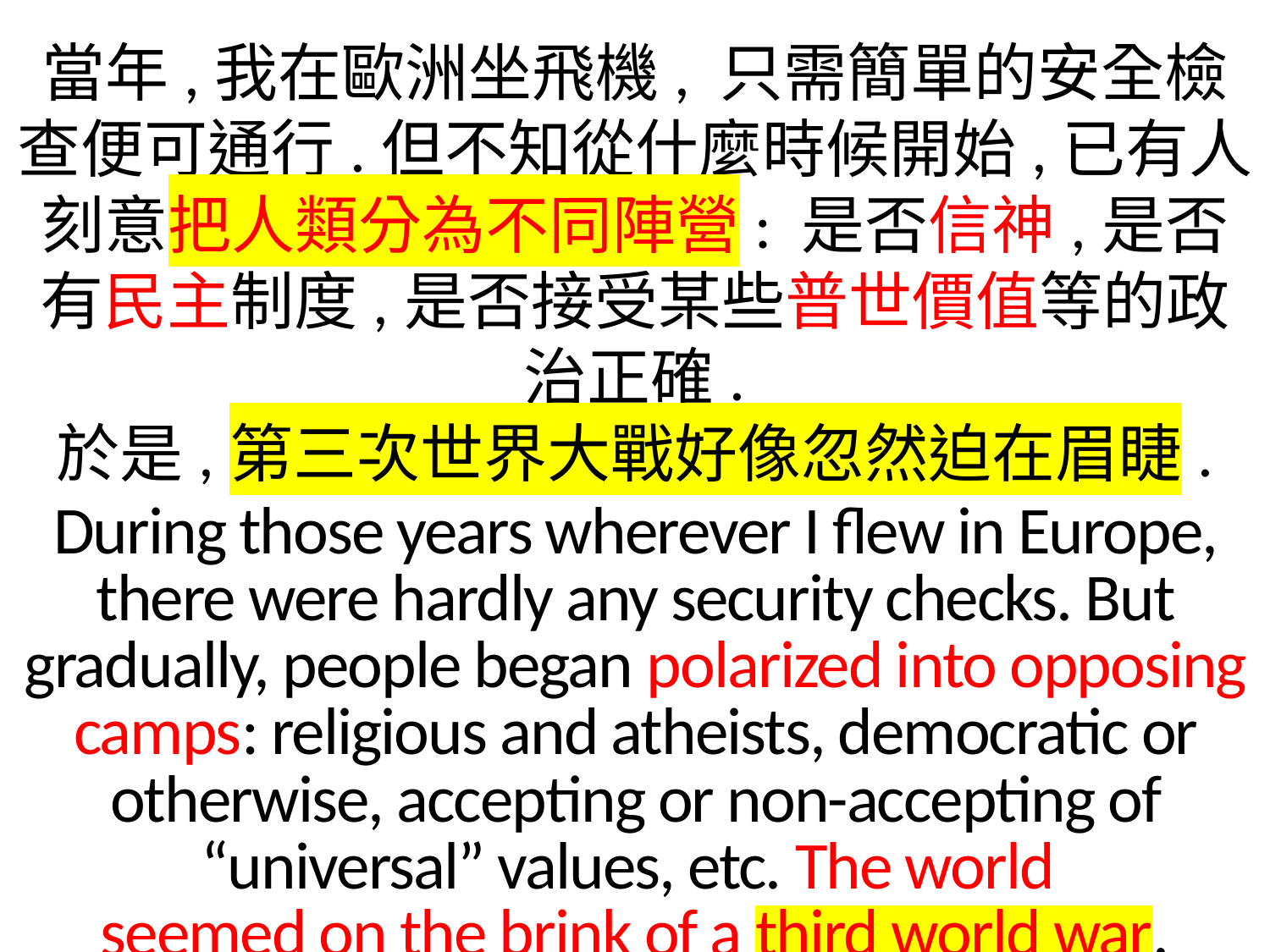

當年,我在歐洲坐飛機, 只需簡單的安全檢查便可通行.但不知從什麼時候開始,已有人刻意把人類分為不同陣營: 是否信神,是否有民主制度,是否接受某些普世價值等的政治正確.
於是,第三次世界大戰好像忽然迫在眉睫.
During those years wherever I flew in Europe, there were hardly any security checks. But gradually, people began polarized into opposing camps: religious and atheists, democratic or otherwise, accepting or non-accepting of “universal” values, etc. The world
seemed on the brink of a third world war.